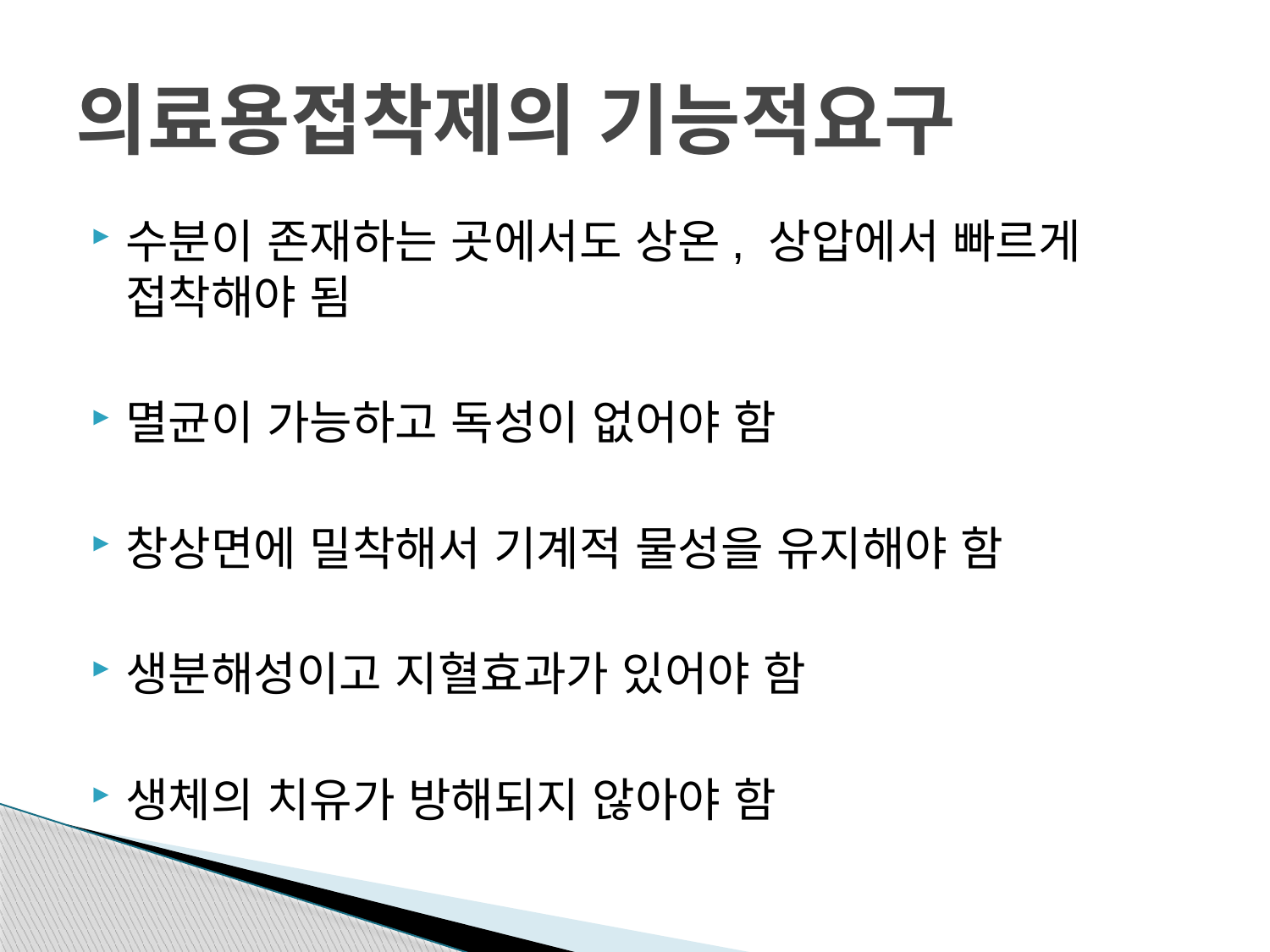

# 의료용접착제의 기능적요구
수분이 존재하는 곳에서도 상온, 상압에서 빠르게 접착해야 됨

멸균이 가능하고 독성이 없어야 함

창상면에 밀착해서 기계적 물성을 유지해야 함

생분해성이고 지혈효과가 있어야 함

생체의 치유가 방해되지 않아야 함